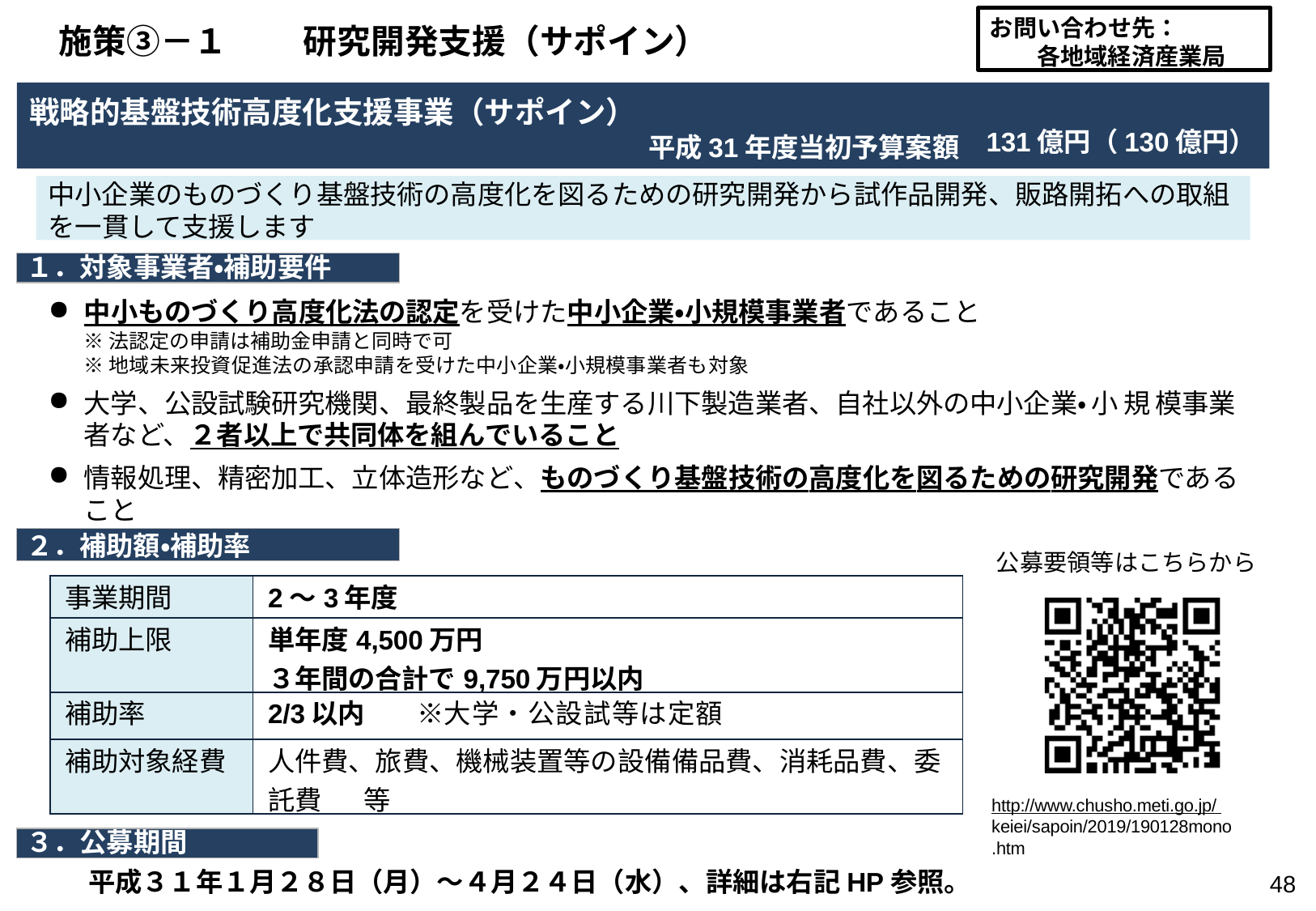

お問い合わせ先：
各地域経済産業局
# 施策③－１	研究開発支援（サポイン）

戦略的基盤技術高度化支援事業（サポイン）
平成31年度当初予算案額
131億円（130億円）

中小企業のものづくり基盤技術の高度化を図るための研究開発から試作品開発、販路開拓への取組 を一貫して支援します
１．対象事業者・補助要件
中小ものづくり高度化法の認定を受けた中小企業・小規模事業者であること
※法認定の申請は補助金申請と同時で可
※地域未来投資促進法の承認申請を受けた中小企業・小規模事業者も対象
大学、公設試験研究機関、最終製品を生産する川下製造業者、自社以外の中小企業・小規模事業 者など、２者以上で共同体を組んでいること
情報処理、精密加工、立体造形など、ものづくり基盤技術の高度化を図るための研究開発である こと
２．補助額・補助率
公募要領等はこちらから
| 事業期間 | 2～3年度 |
| --- | --- |
| 補助上限 | 単年度4,500万円 ３年間の合計で9,750万円以内 |
| 補助率 | 2/3以内 ※大学・公設試等は定額 |
| 補助対象経費 | 人件費、旅費、機械装置等の設備備品費、消耗品費、委 託費 等 |

http://www.chusho.meti.go.jp/  keiei/sapoin/2019/190128mono
.htm
３．公募期間
平成３１年１月２８日（月）～４月２４日（水）、詳細は右記HP参照。
48